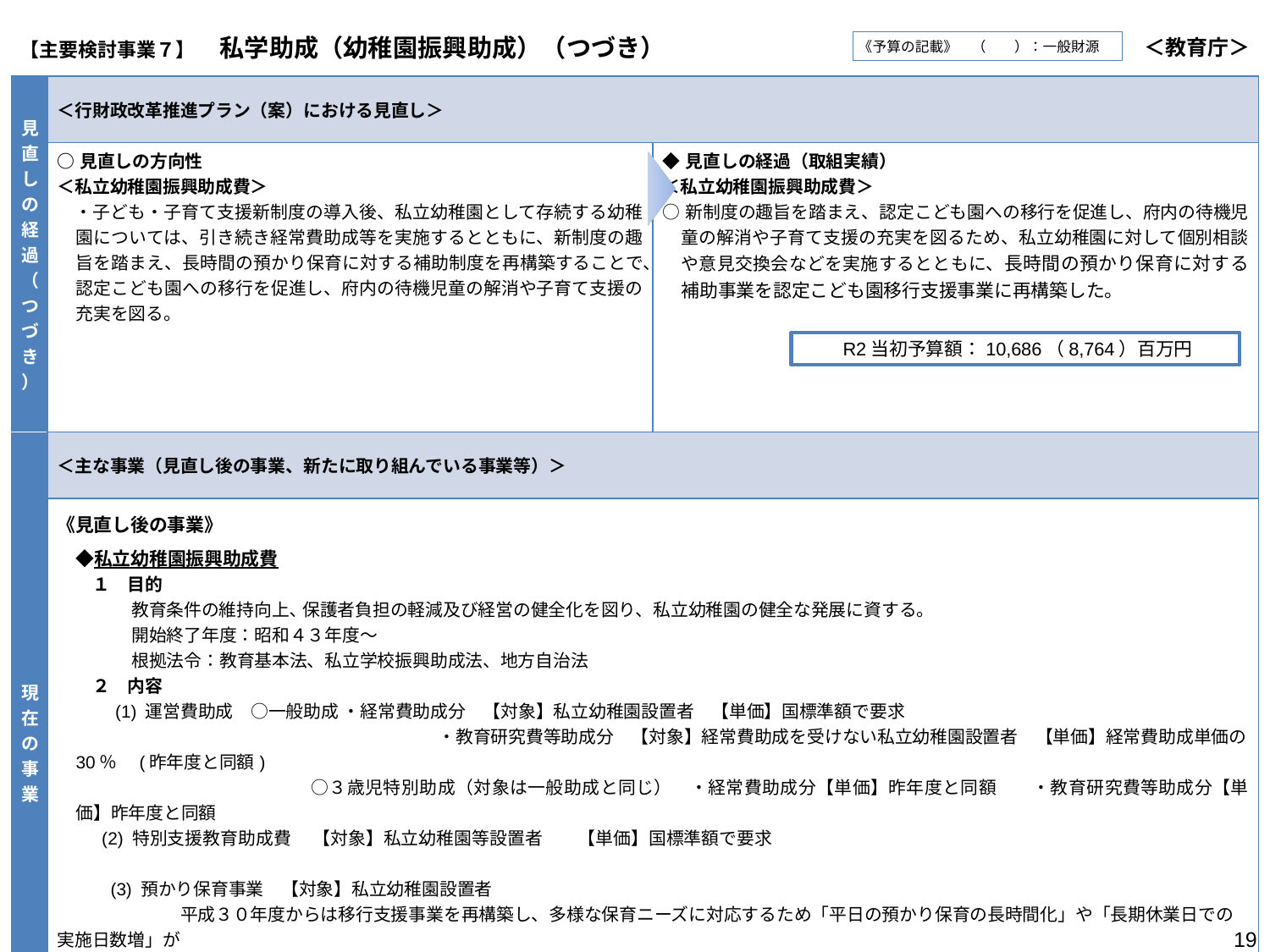

| 【主要検討事業７】　私学助成（幼稚園振興助成）（つづき） | ＜教育庁＞ |
| --- | --- |
《予算の記載》　（　　）：一般財源
| 見直しの経過（つづき） | ＜行財政改革推進プラン（案）における見直し＞ |  |
| --- | --- | --- |
|  | ○見直しの方向性 ＜私立幼稚園振興助成費＞ 　・子ども・子育て支援新制度の導入後、私立幼稚園として存続する幼稚園については、引き続き経常費助成等を実施するとともに、新制度の趣旨を踏まえ、長時間の預かり保育に対する補助制度を再構築することで、認定こども園への移行を促進し、府内の待機児童の解消や子育て支援の充実を図る。 | ◆見直しの経過（取組実績） ＜私立幼稚園振興助成費＞ ○新制度の趣旨を踏まえ、認定こども園への移行を促進し、府内の待機児童の解消や子育て支援の充実を図るため、私立幼稚園に対して個別相談や意見交換会などを実施するとともに、長時間の預かり保育に対する補助事業を認定こども園移行支援事業に再構築した。 |
| 現在の事業 | ＜主な事業（見直し後の事業、新たに取り組んでいる事業等）＞ |  |
|  | 《見直し後の事業》 　◆私立幼稚園振興助成費　 　　１　目的 　　　　 教育条件の維持向上､ 保護者負担の軽減及び経営の健全化を図り、私立幼稚園の健全な発展に資する。 　　　　 開始終了年度：昭和４３年度～ 　　　　 根拠法令：教育基本法、私立学校振興助成法、地方自治法 　　２　内容 　　　(1) 運営費助成　○一般助成 ・経常費助成分　【対象】私立幼稚園設置者　【単価】国標準額で要求 　　　　　　　　　　　　　　　　　 　　　　 ・教育研究費等助成分　【対象】経常費助成を受けない私立幼稚園設置者　【単価】経常費助成単価の30％　(昨年度と同額)　　　　　　　　　　　　　　　　　　 　 　　　　　　　　　　 　　○３歳児特別助成（対象は一般助成と同じ）　・経常費助成分【単価】昨年度と同額　　・教育研究費等助成分【単価】昨年度と同額　　　　　　　　　　　　　　　　　　　　　　　　　　　　　　　　　　　　　　　 　 (2) 特別支援教育助成費　 【対象】私立幼稚園等設置者　　【単価】国標準額で要求　　　　　　　　　　　　　　　　　　　　　　　　　　　　　　　　　　　　　　 　　 (3) 預かり保育事業　【対象】私立幼稚園設置者 　　　　　　　平成３０年度からは移行支援事業を再構築し、多様な保育ニーズに対応するため「平日の預かり保育の長時間化」や「長期休業日での実施日数増」が 　 　　　　　 促進されるよう、補助単価を設定した。　　　　　　　　　　　　　　　　　　　　　　　　　　　　　　　　　 　　 (4) キンダーカウンセラー事業　【対象】私立幼稚園等設置者 |  |

R2当初予算額：10,686（8,764）百万円
19